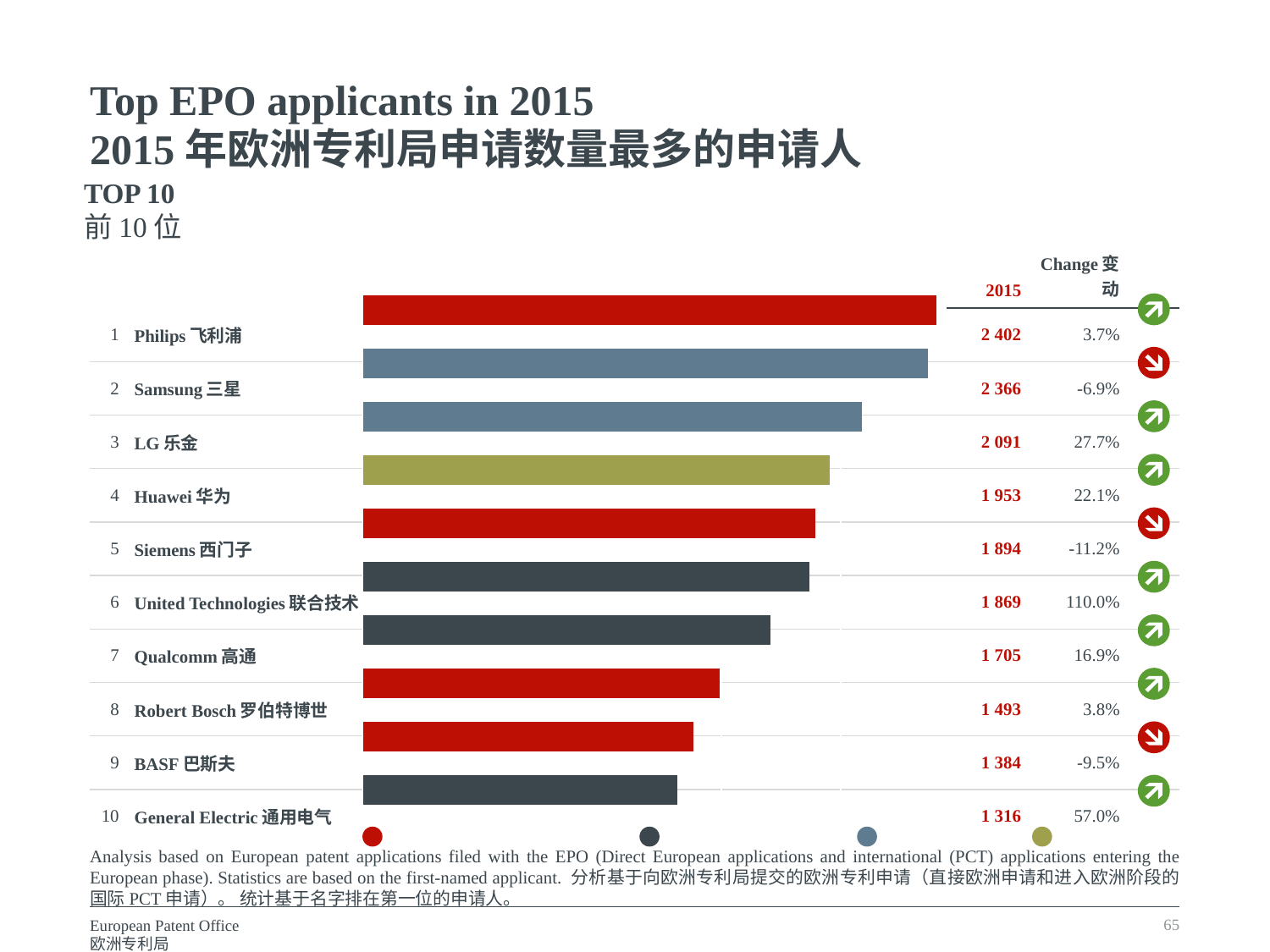

Top EPO applicants in 2015
2015年欧洲专利局申请数量最多的申请人

TOP 10
前10位
|  |  | 2015 | Change变动 |
| --- | --- | --- | --- |
| 1 | Philips飞利浦 | 2 402 | 3.7% |
| 2 | Samsung三星 | 2 366 | -6.9% |
| 3 | LG乐金 | 2 091 | 27.7% |
| 4 | Huawei华为 | 1 953 | 22.1% |
| 5 | Siemens西门子 | 1 894 | -11.2% |
| 6 | United Technologies联合技术 | 1 869 | 110.0% |
| 7 | Qualcomm高通 | 1 705 | 16.9% |
| 8 | Robert Bosch罗伯特博世 | 1 493 | 3.8% |
| 9 | BASF巴斯夫 | 1 384 | -9.5% |
| 10 | General Electric通用电气 | 1 316 | 57.0% |

### Chart

| Category | Spalte1 |
|---|---|
| GENERAL ELECTRIC | 1316.0 |
| BASF | 1384.0 |
| ROBERT BOSCH | 1493.0 |
| QUALCOMM | 1705.0 |
| UNITED TECHNOLOGIES | 1869.0 |
| SIEMENS | 1894.0 |
| HUAWEI | 1953.0 |
| LG | 2091.0 |
| SAMSUNG | 2366.0 |
| PHILIPS | 2402.0 |

EPO member states欧洲专利局成员国
United States美国
S. Korea韩国
P.R.China中国
Analysis based on European patent applications filed with the EPO (Direct European applications and international (PCT) applications entering the European phase). Statistics are based on the first-named applicant. 分析基于向欧洲专利局提交的欧洲专利申请（直接欧洲申请和进入欧洲阶段的国际PCT申请）。 统计基于名字排在第一位的申请人。
65